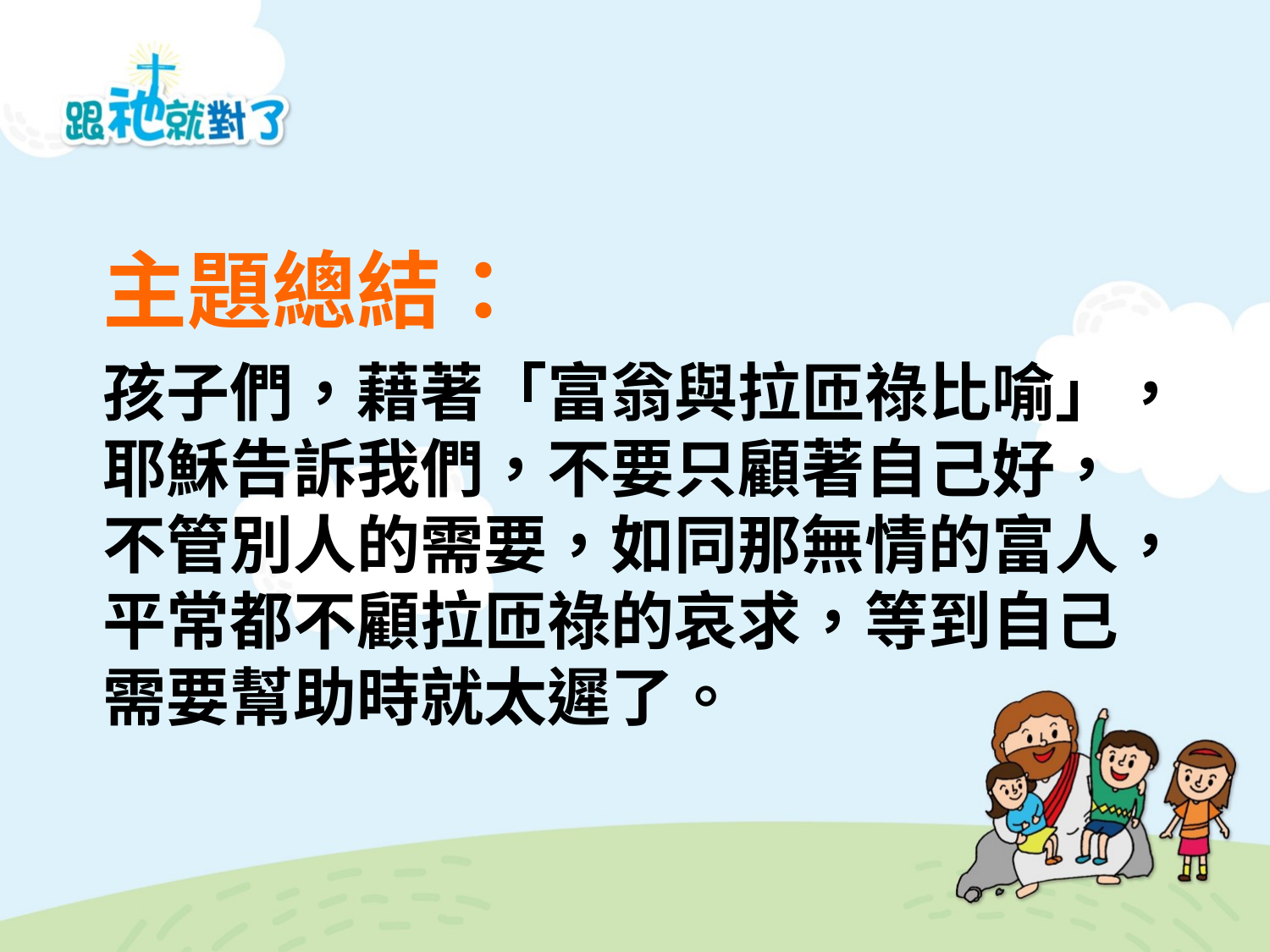

主題總結：
孩子們，藉著「富翁與拉匝祿比喻」，耶穌告訴我們，不要只顧著自己好，不管別人的需要，如同那無情的富人，平常都不顧拉匝祿的哀求，等到自己需要幫助時就太遲了。